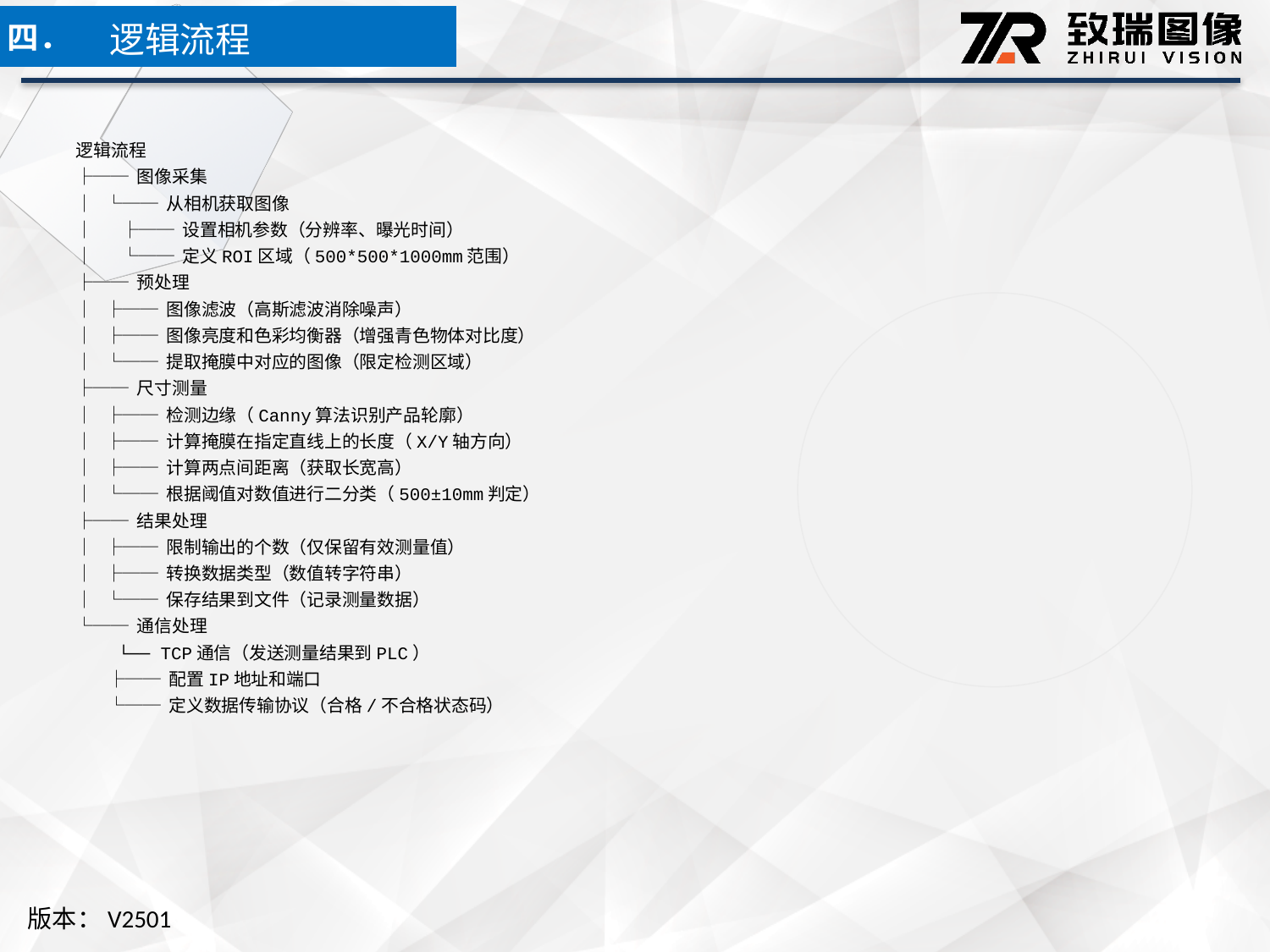

逻辑流程
四．

逻辑流程
├── 图像采集
│   └── 从相机获取图像
│       ├── 设置相机参数（分辨率、曝光时间）
│       └── 定义ROI区域（500*500*1000mm范围）
├── 预处理
│   ├── 图像滤波（高斯滤波消除噪声）
│   ├── 图像亮度和色彩均衡器（增强青色物体对比度）
│   └── 提取掩膜中对应的图像（限定检测区域）
├── 尺寸测量
│   ├── 检测边缘（Canny算法识别产品轮廓）
│   ├── 计算掩膜在指定直线上的长度（X/Y轴方向）
│   ├── 计算两点间距离（获取长宽高）
│   └── 根据阈值对数值进行二分类（500±10mm判定）
├── 结果处理
│   ├── 限制输出的个数（仅保留有效测量值）
│   ├── 转换数据类型（数值转字符串）
│   └── 保存结果到文件（记录测量数据）
└── 通信处理
    └── TCP通信（发送测量结果到PLC）
        ├── 配置IP地址和端口
        └── 定义数据传输协议（合格/不合格状态码）